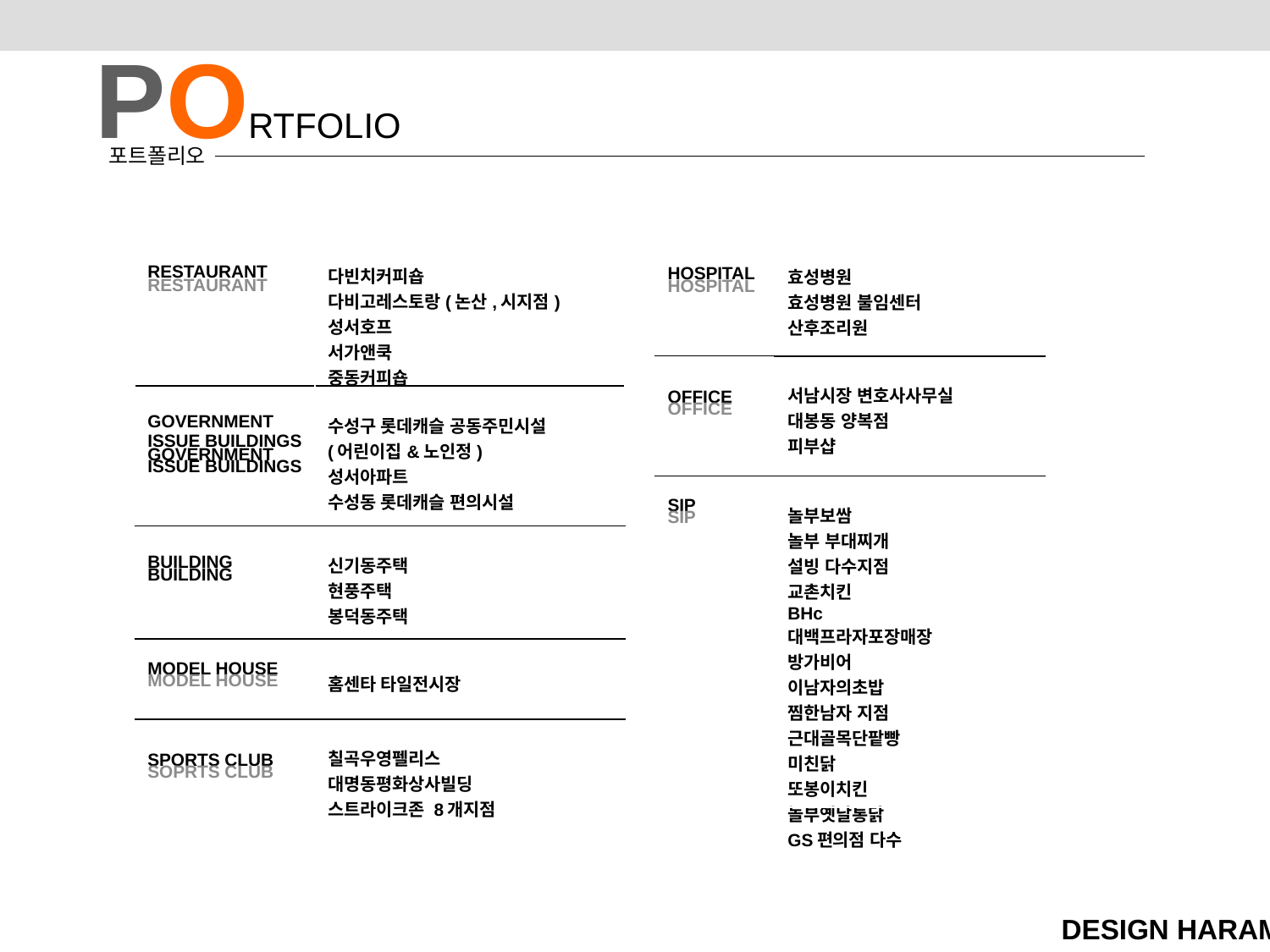

PORTFOLIO
 포트폴리오
| RESTAURANT RESTAURANT | 다빈치커피숍 다비고레스토랑(논산,시지점) 성서호프 서가앤쿡 중동커피숍 |
| --- | --- |
| GOVERNMENT ISSUE BUILDINGS GOVERNMENT ISSUE BUILDINGS | 수성구 롯데캐슬 공동주민시설 (어린이집&노인정) 성서아파트 수성동 롯데캐슬 편의시설 |
| BUILDING BUILDING | 신기동주택 현풍주택 봉덕동주택 |
| MODEL HOUSE MODEL HOUSE | 홈센타 타일전시장 |
| SPORTS CLUB SOPRTS CLUB | 칠곡우영펠리스 대명동평화상사빌딩 스트라이크존 8개지점 |
| HOSPITAL HOSPITAL | 효성병원 효성병원 불임센터 산후조리원 |
| --- | --- |
| OFFICE OFFICE | 서남시장 변호사사무실 대봉동 양복점 피부샵 |
| SIP SIP | 놀부보쌈 놀부 부대찌개 설빙 다수지점 교촌치킨 BHc 대백프라자포장매장 방가비어 이남자의초밥 찜한남자 지점 근대골목단팥빵 미친닭 또봉이치킨 놀부옛날통닭 GS편의점 다수 |

design HARAM